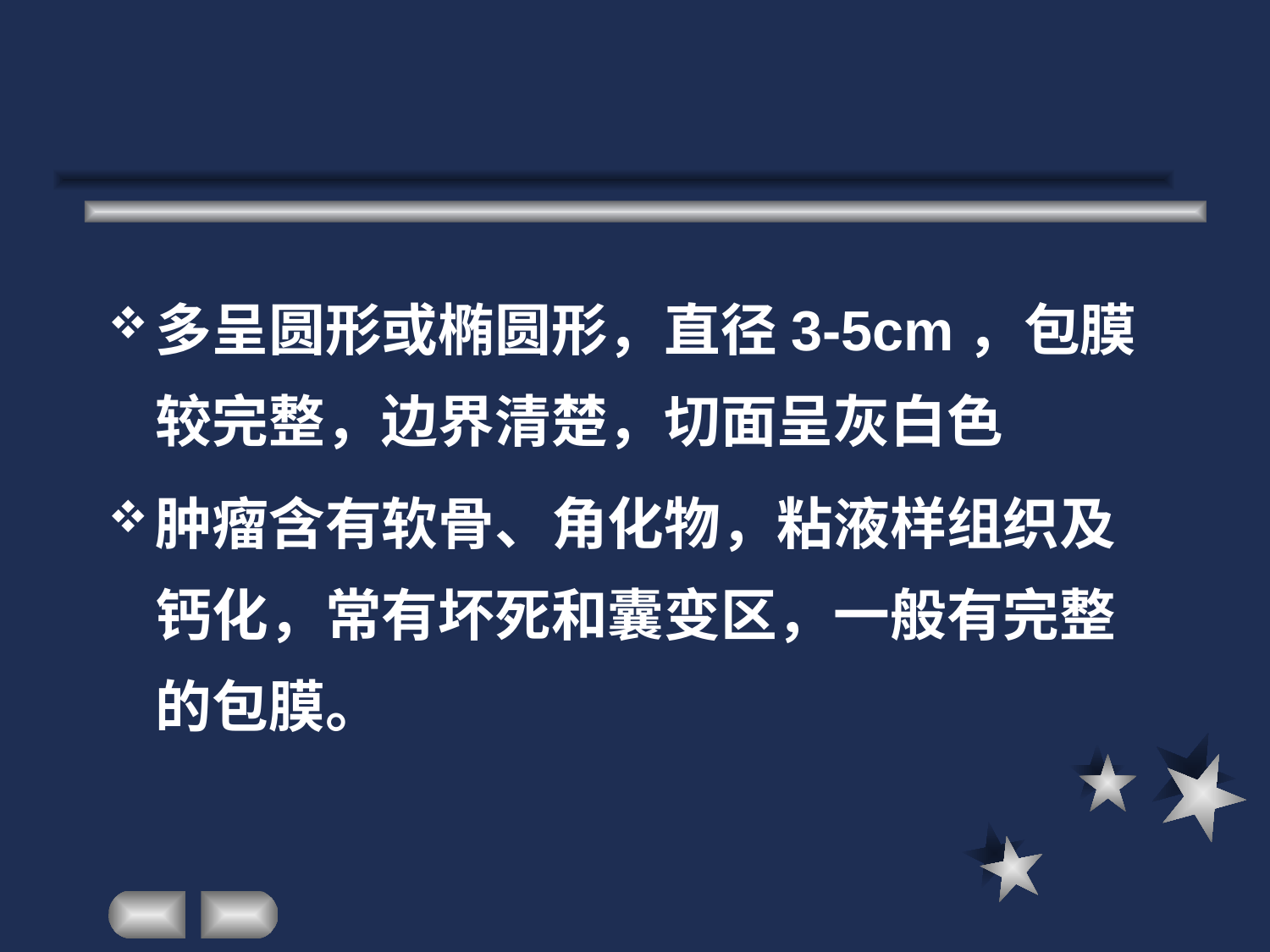

多呈圆形或椭圆形，直径3-5cm，包膜较完整，边界清楚，切面呈灰白色
肿瘤含有软骨、角化物，粘液样组织及钙化，常有坏死和囊变区，一般有完整的包膜。